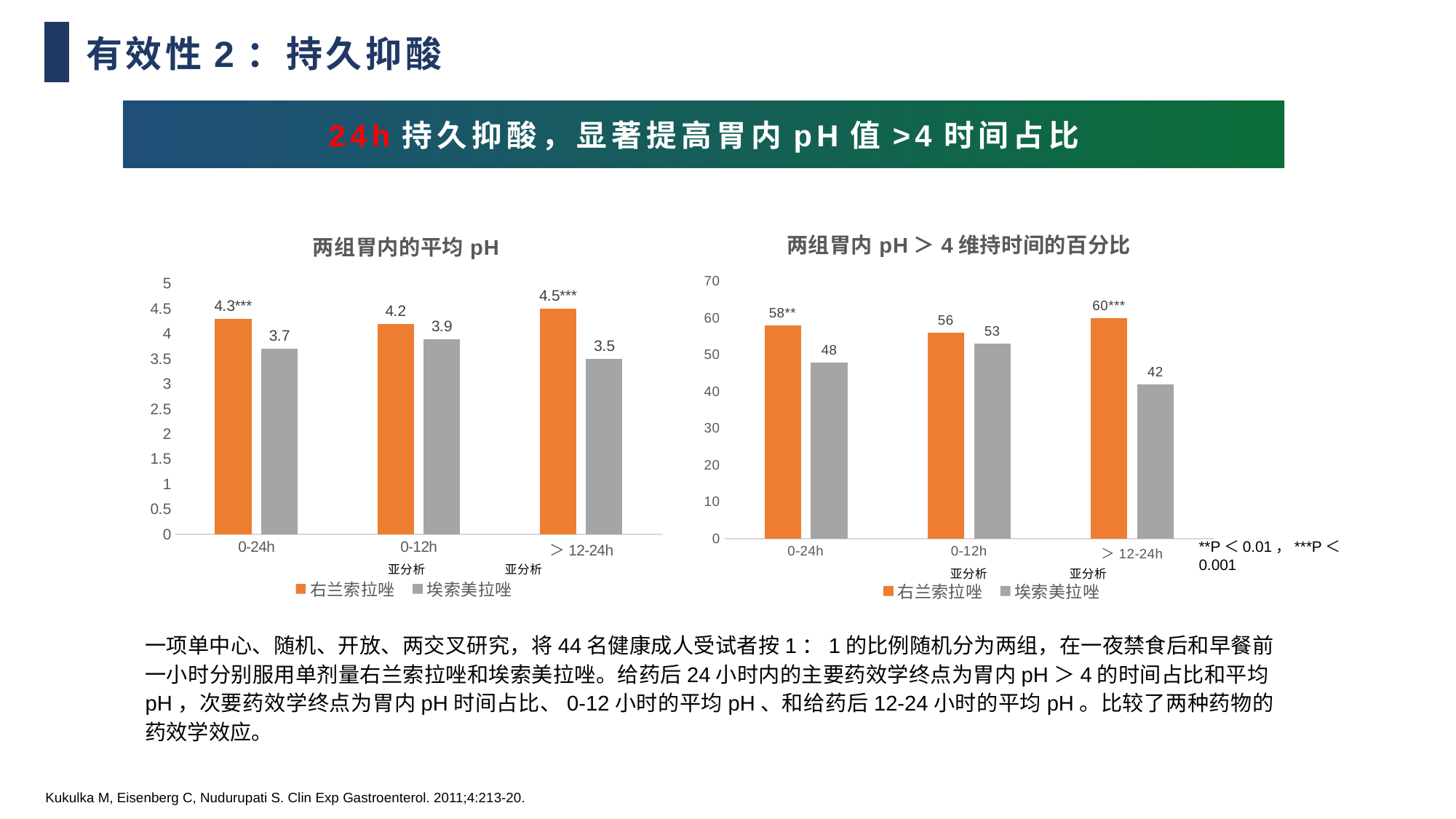

# 有效性2：持久抑酸
24h持久抑酸，显著提高胃内pH值>4时间占比

### Chart: 两组胃内pH＞4维持时间的百分比

| Category | 右兰索拉唑 | 埃索美拉唑 |
|---|---|---|
| 0-24h | 58.0 | 48.0 |
| 0-12h | 56.0 | 53.0 |
| ＞12-24h | 60.0 | 42.0 |

### Chart: 两组胃内的平均pH

| Category | 右兰索拉唑 | 埃索美拉唑 |
|---|---|---|
| 0-24h | 4.3 | 3.7 |
| 0-12h | 4.2 | 3.9 |
| ＞12-24h | 4.5 | 3.5 |
**P＜0.01，***P＜0.001
一项单中心、随机、开放、两交叉研究，将44名健康成人受试者按1：1的比例随机分为两组，在一夜禁食后和早餐前一小时分别服用单剂量右兰索拉唑和埃索美拉唑。给药后24小时内的主要药效学终点为胃内pH＞4的时间占比和平均pH，次要药效学终点为胃内pH时间占比、0-12小时的平均pH、和给药后12-24小时的平均pH。比较了两种药物的药效学效应。
Kukulka M, Eisenberg C, Nudurupati S. Clin Exp Gastroenterol. 2011;4:213-20.